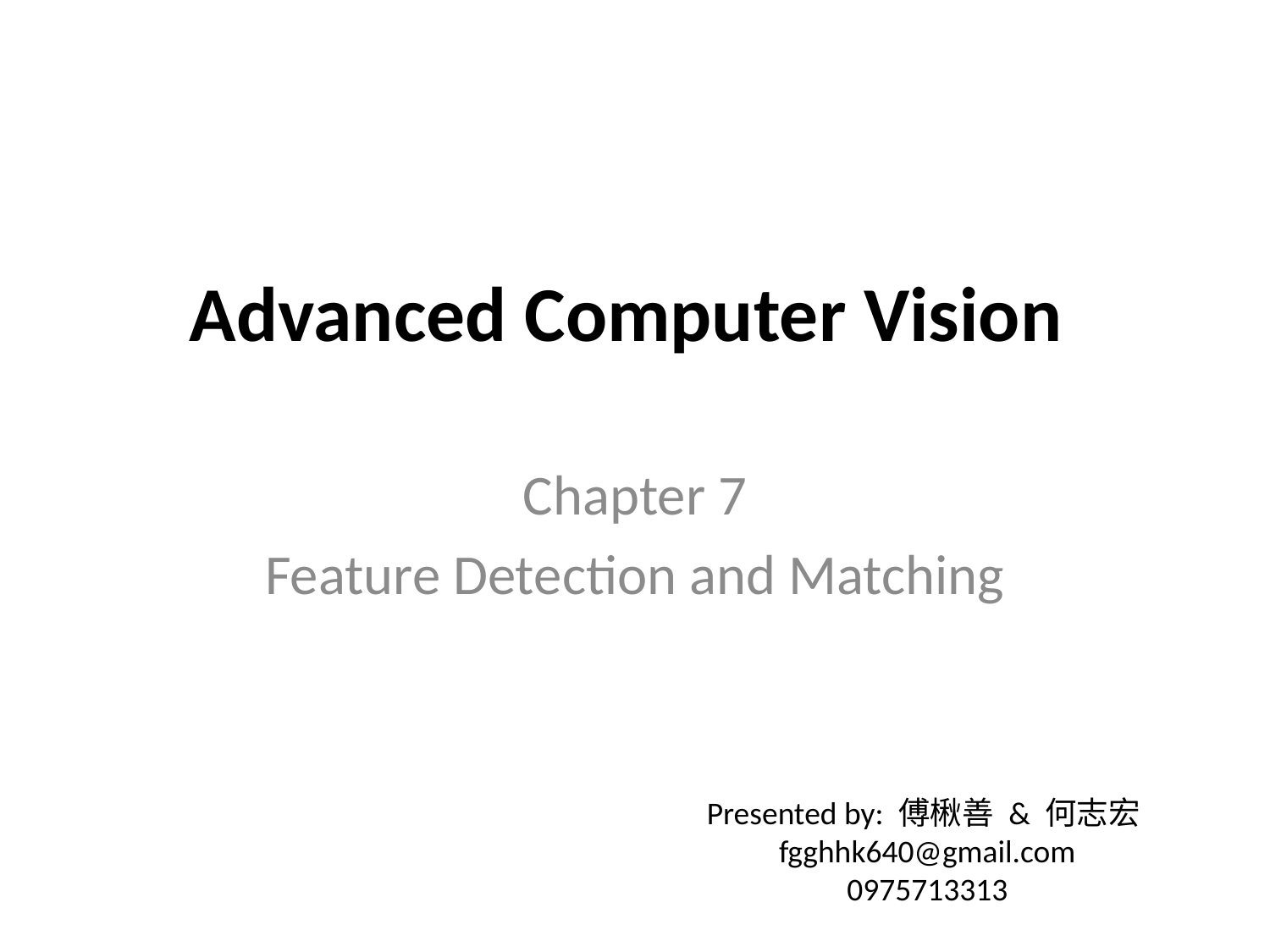

# Advanced Computer Vision
Chapter 7
Feature Detection and Matching
Presented by: 傅楸善 & 何志宏fgghhk640@gmail.com
0975713313